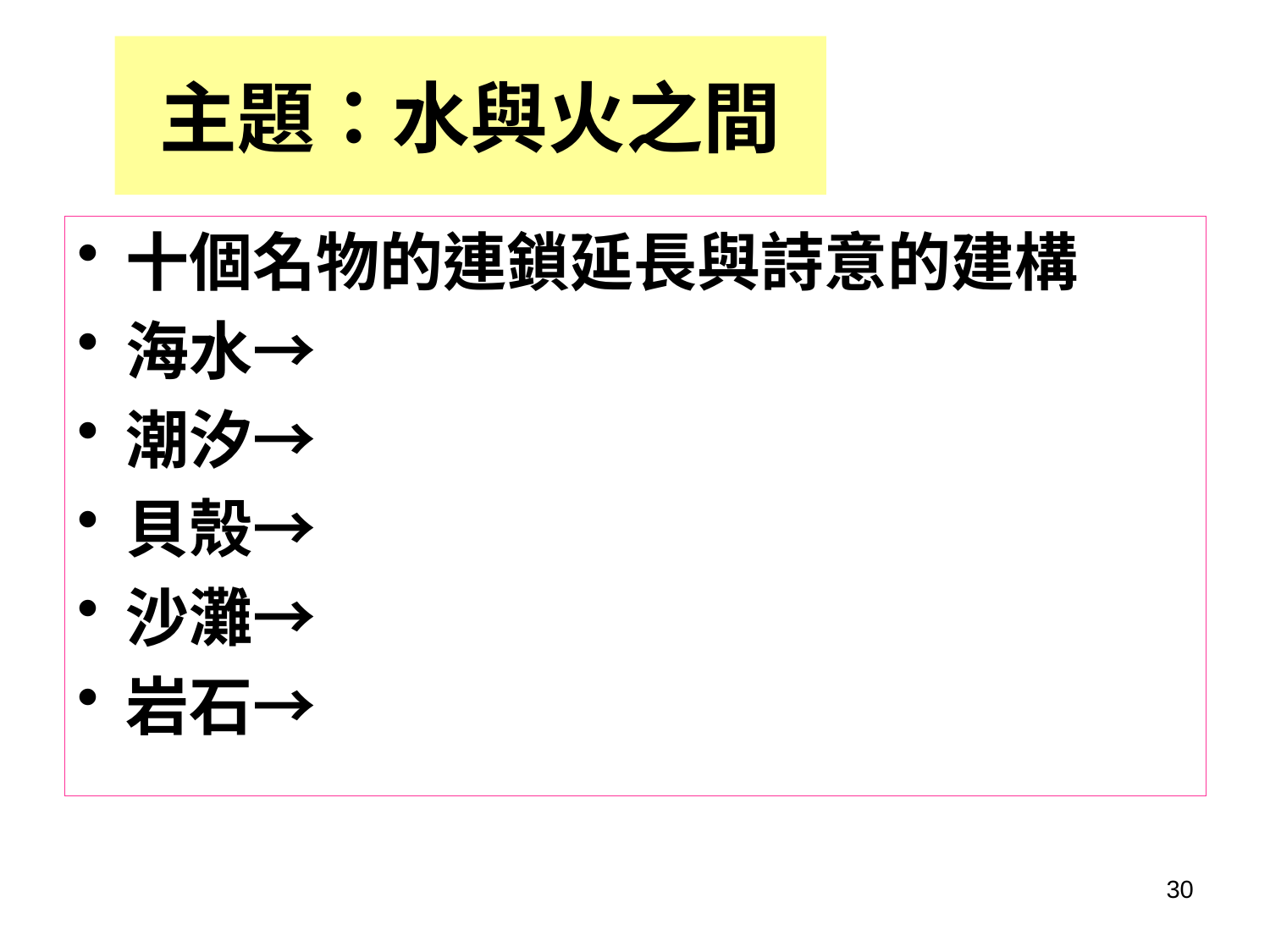

# 主題：水與火之間
十個名物的連鎖延長與詩意的建構
海水→
潮汐→
貝殼→
沙灘→
岩石→

30